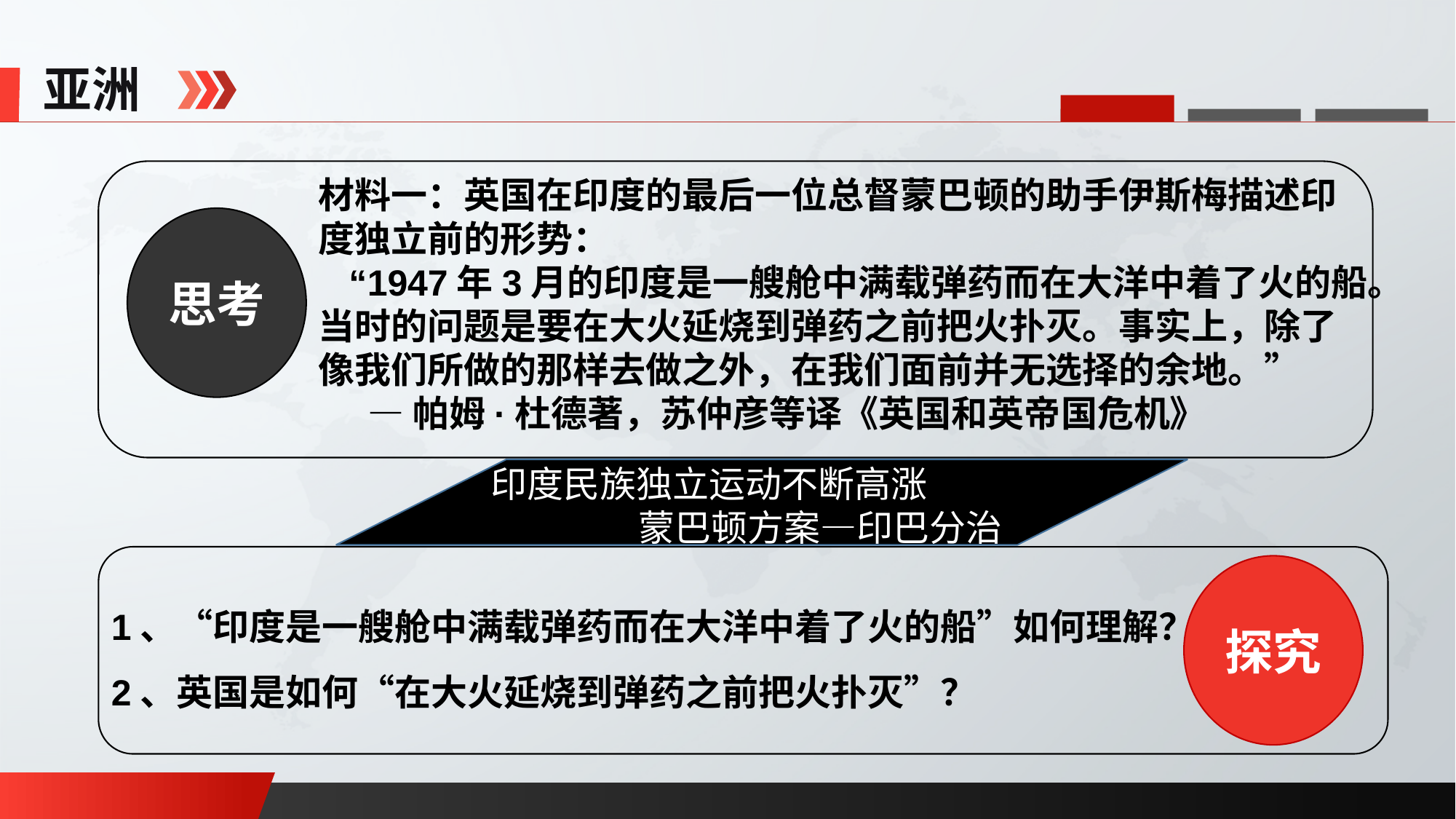

亚洲

材料一：英国在印度的最后一位总督蒙巴顿的助手伊斯梅描述印度独立前的形势：
   “1947年3月的印度是一艘舱中满载弹药而在大洋中着了火的船。当时的问题是要在大火延烧到弹药之前把火扑灭。事实上，除了像我们所做的那样去做之外，在我们面前并无选择的余地。”
      —帕姆·杜德著，苏仲彦等译《英国和英帝国危机》

思考
印度民族独立运动不断高涨

蒙巴顿方案—印巴分治

探究
1、“印度是一艘舱中满载弹药而在大洋中着了火的船”如何理解？
2、英国是如何“在大火延烧到弹药之前把火扑灭”？